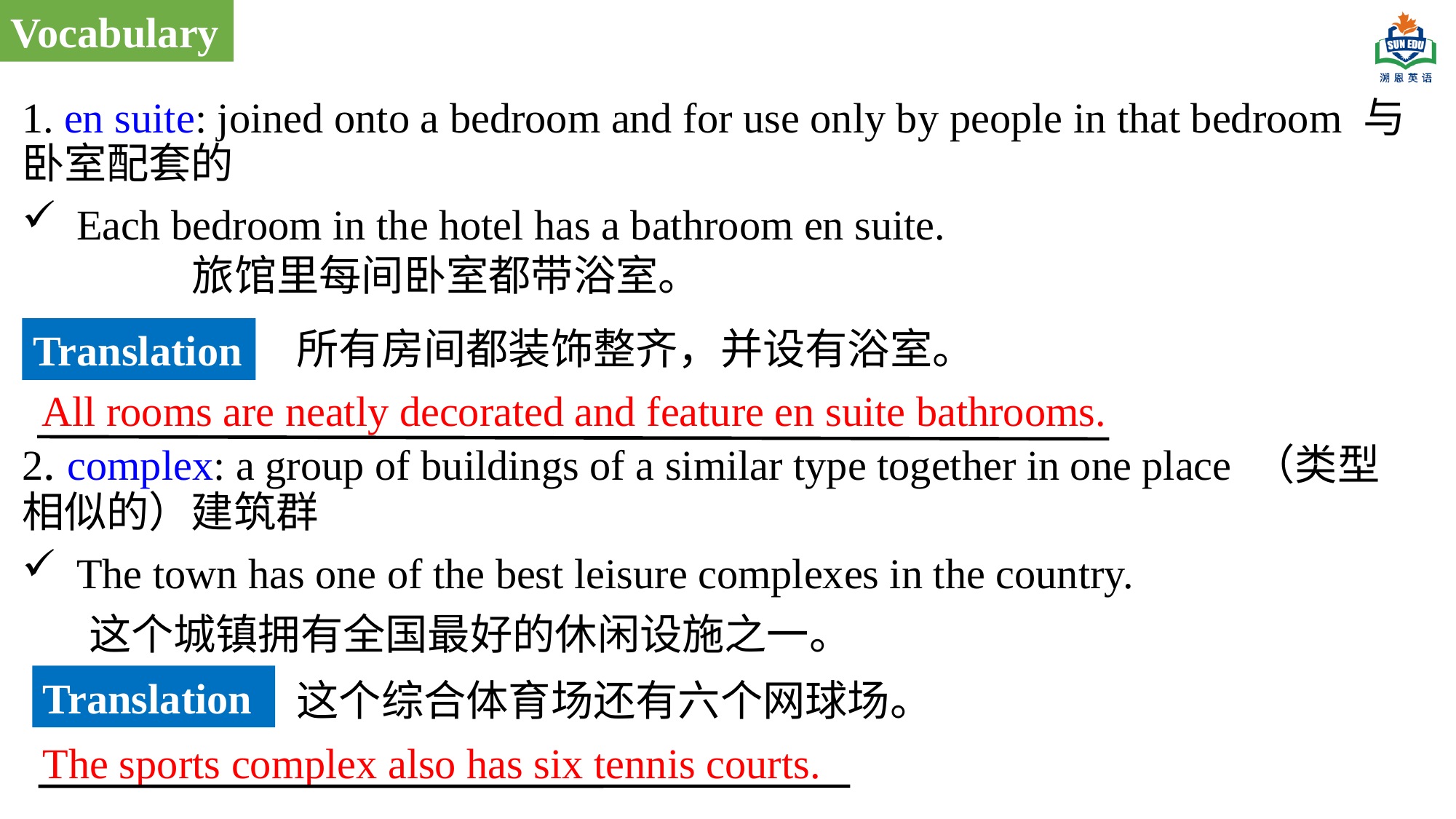

Vocabulary
1. en suite: joined onto a bedroom and for use only by people in that bedroom 与卧室配套的
Each bedroom in the hotel has a bathroom en suite.                                                        旅馆里每间卧室都带浴室。

2. complex: a group of buildings of a similar type together in one place （类型相似的）建筑群
The town has one of the best leisure complexes in the country.
      这个城镇拥有全国最好的休闲设施之一。
所有房间都装饰整齐，并设有浴室。
Translation
All rooms are neatly decorated and feature en suite bathrooms.
Translation
这个综合体育场还有六个网球场。
The sports complex also has six tennis courts.